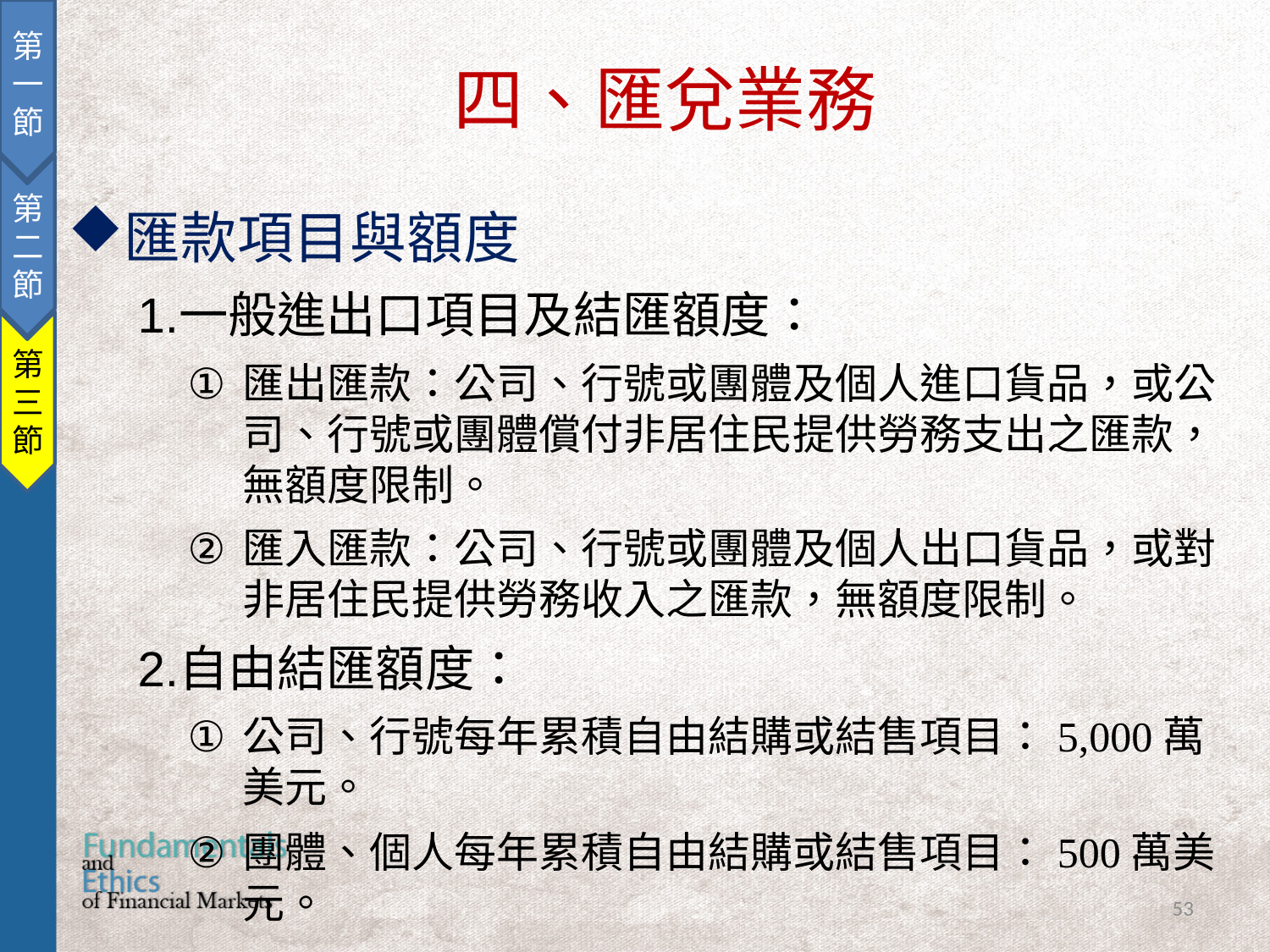

第一節
第二節
第三節
四、匯兌業務
匯款項目與額度
一般進出口項目及結匯額度：
匯出匯款：公司、行號或團體及個人進口貨品，或公司、行號或團體償付非居住民提供勞務支出之匯款，無額度限制。
匯入匯款：公司、行號或團體及個人出口貨品，或對非居住民提供勞務收入之匯款，無額度限制。
自由結匯額度：
公司、行號每年累積自由結購或結售項目：5,000萬美元。
團體、個人每年累積自由結購或結售項目：500萬美元。

53